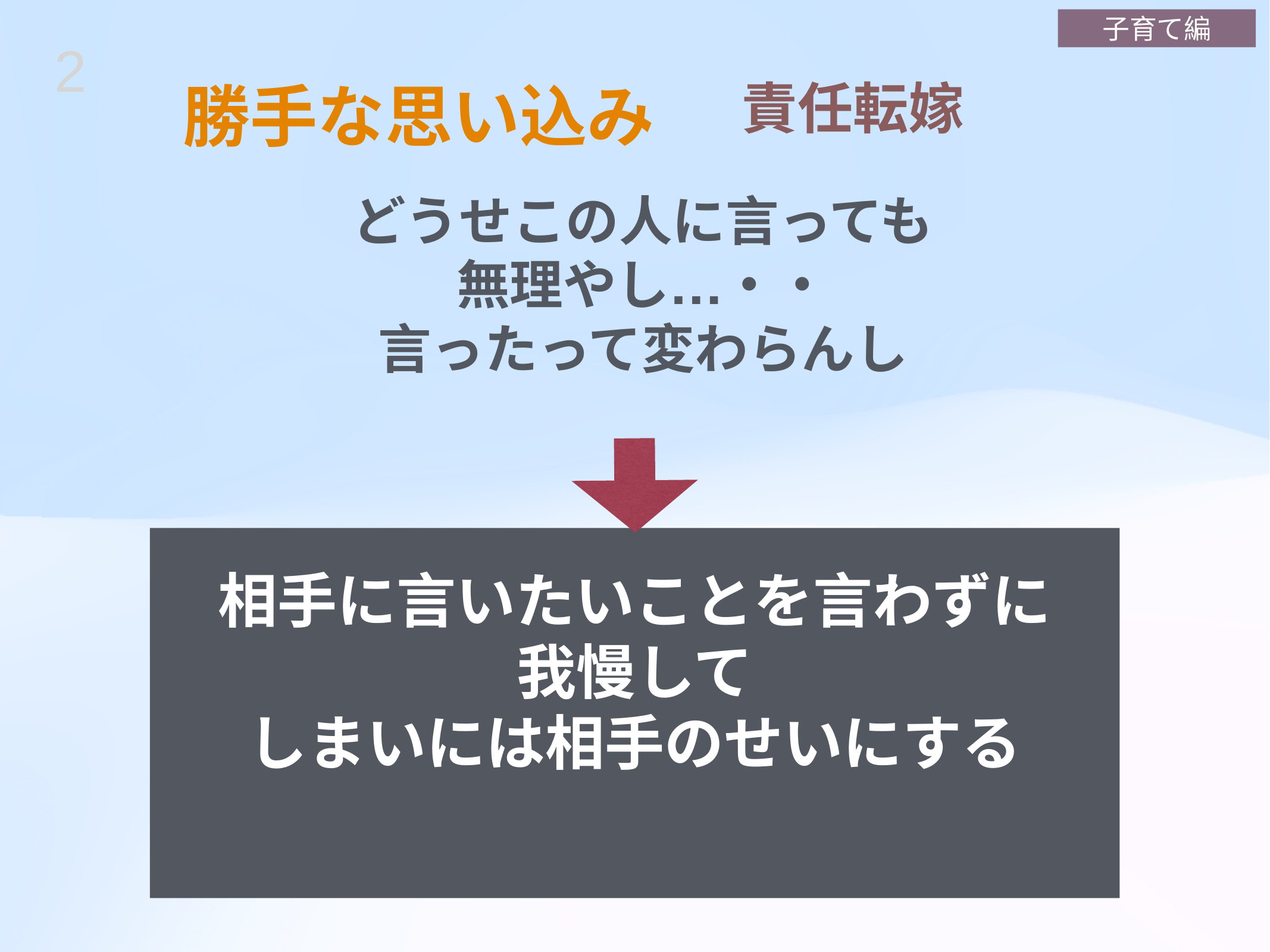

子育て編
2
責任転嫁
# 勝手な思い込み
どうせこの人に言っても
無理やし…・・
言ったって変わらんし

相手に言いたいことを言わずに我慢して
しまいには相手のせいにする